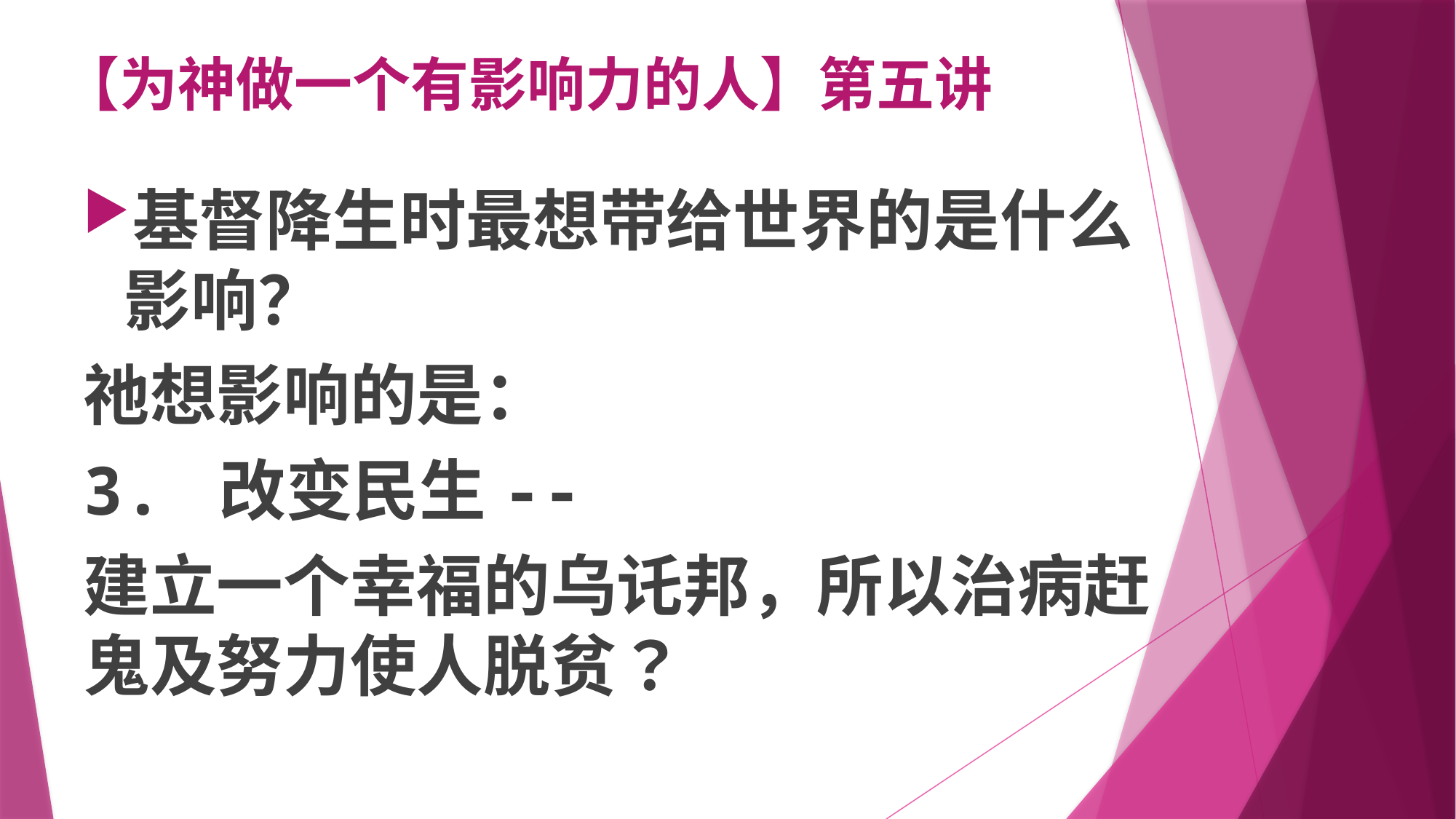

# 【为神做一个有影响力的人】第五讲
基督降生时最想带给世界的是什么影响？
祂想影响的是：
3. 改变民生--
建立一个幸福的乌讬邦，所以治病赶鬼及努力使人脱贫？